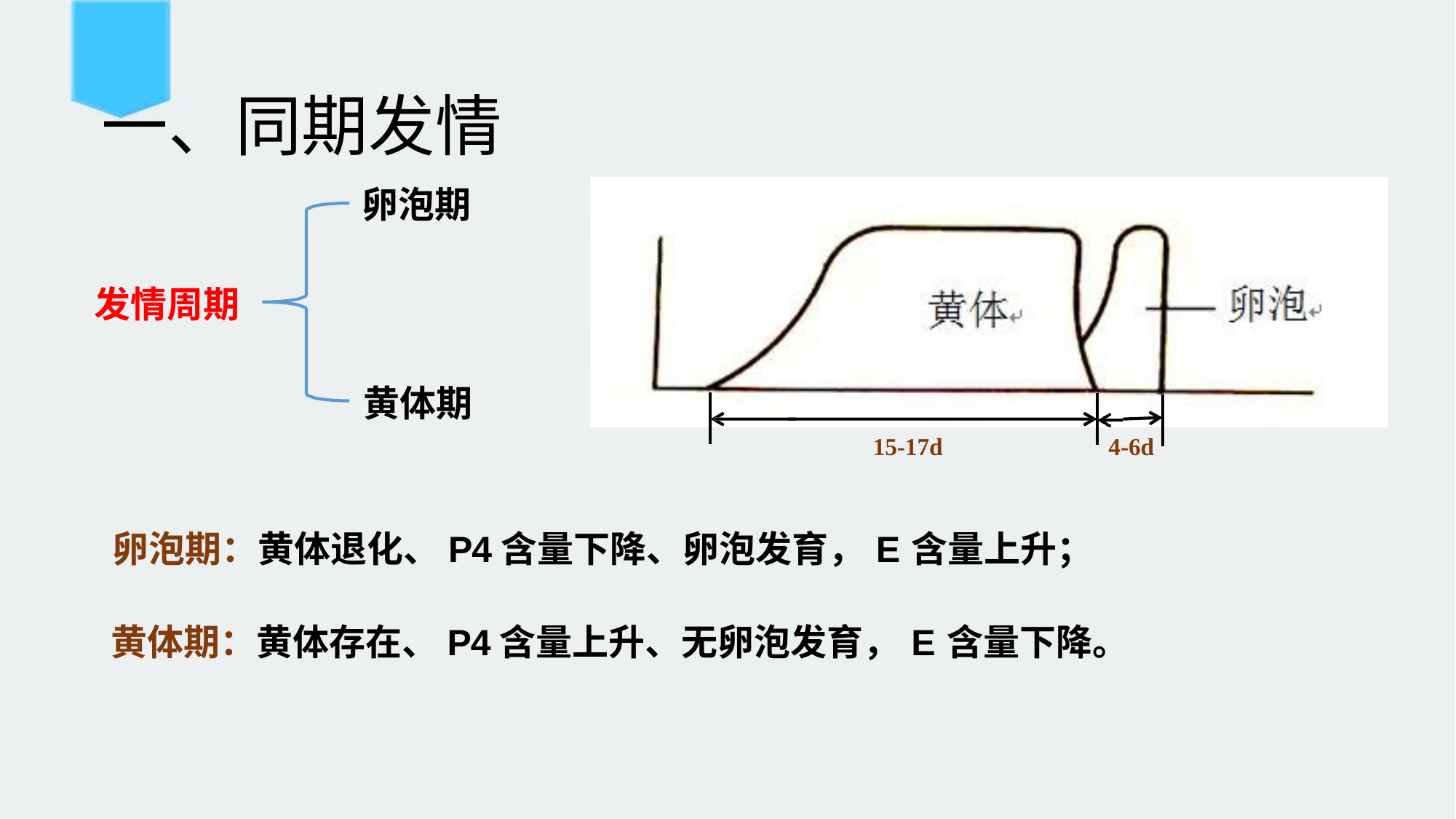

# 一、同期发情

卵泡期

发情周期

黄体期

15-17d
4-6d
卵泡期：黄体退化、P4含量下降、卵泡发育，E含量上升；

黄体期：黄体存在、P4含量上升、无卵泡发育，E含量下降。